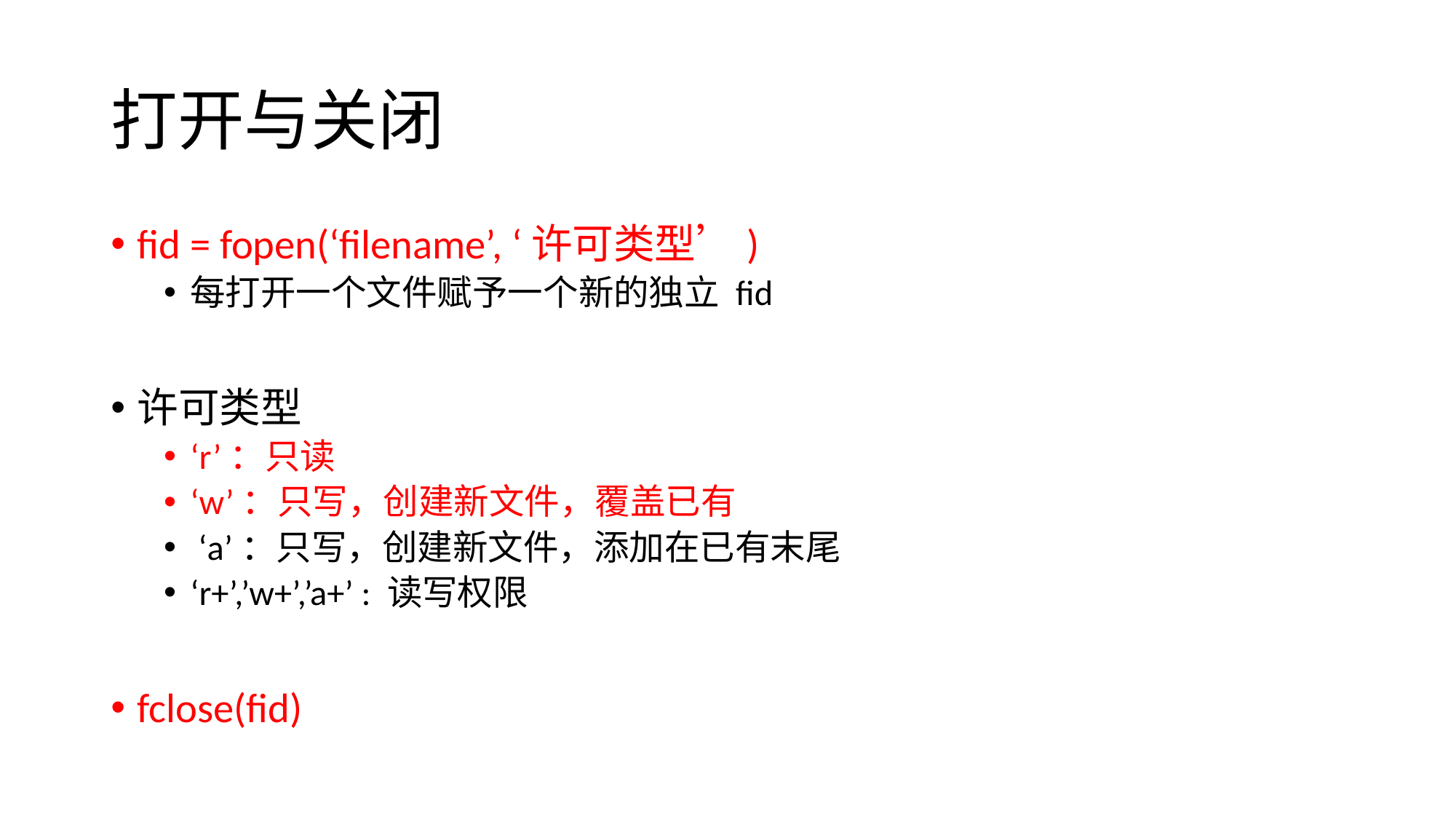

# 打开与关闭
fid = fopen(‘filename’, ‘许可类型’)
每打开一个文件赋予一个新的独立 fid

许可类型
‘r’：只读
‘w’：只写，创建新文件，覆盖已有
 ‘a’：只写，创建新文件，添加在已有末尾
‘r+’,’w+’,’a+’ : 读写权限

fclose(fid)